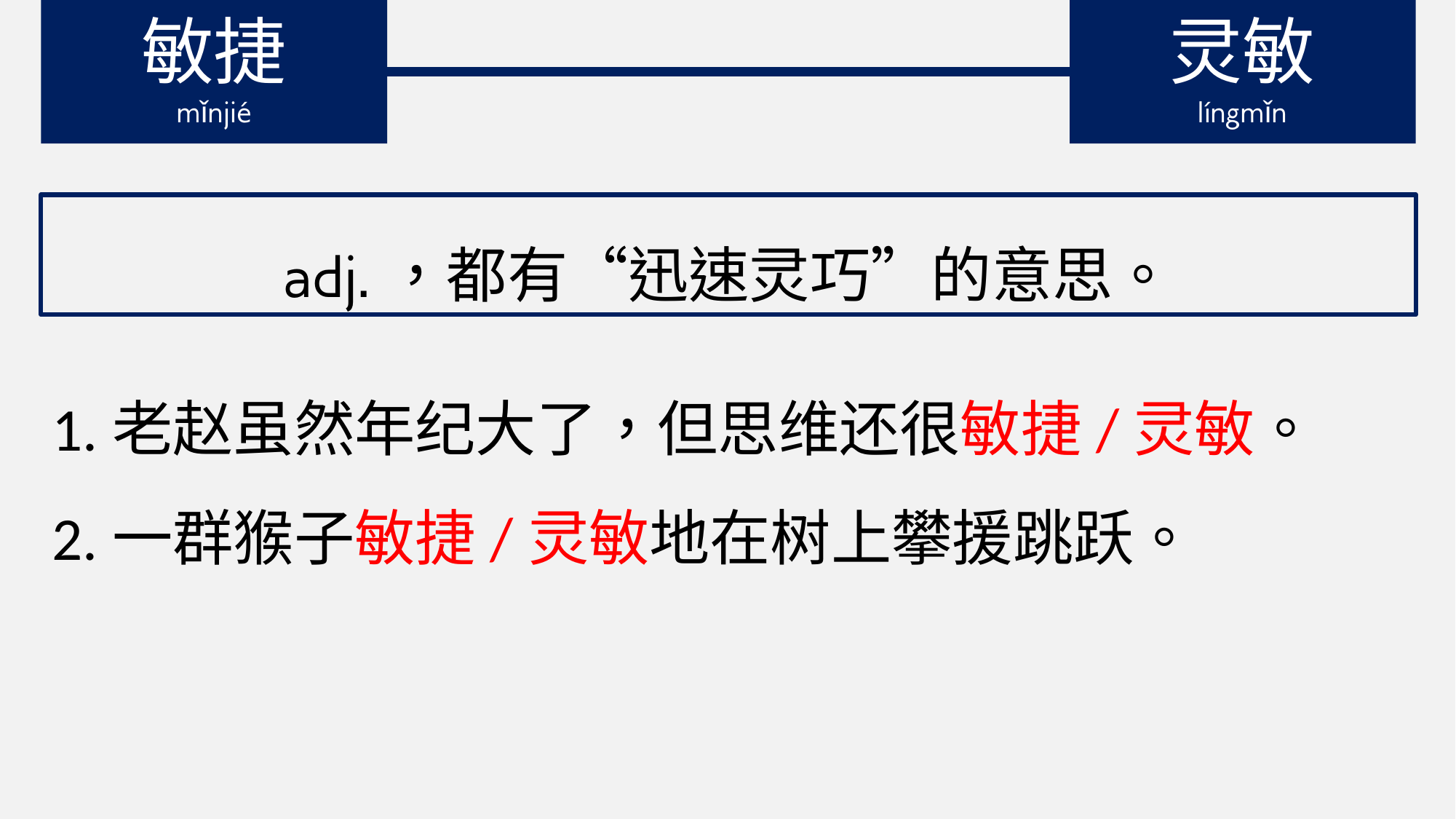

敏捷
mǐnjié

灵敏
língmǐn

adj.，都有“迅速灵巧”的意思。
1.老赵虽然年纪大了，但思维还很敏捷/灵敏。
2.一群猴子敏捷/灵敏地在树上攀援跳跃。